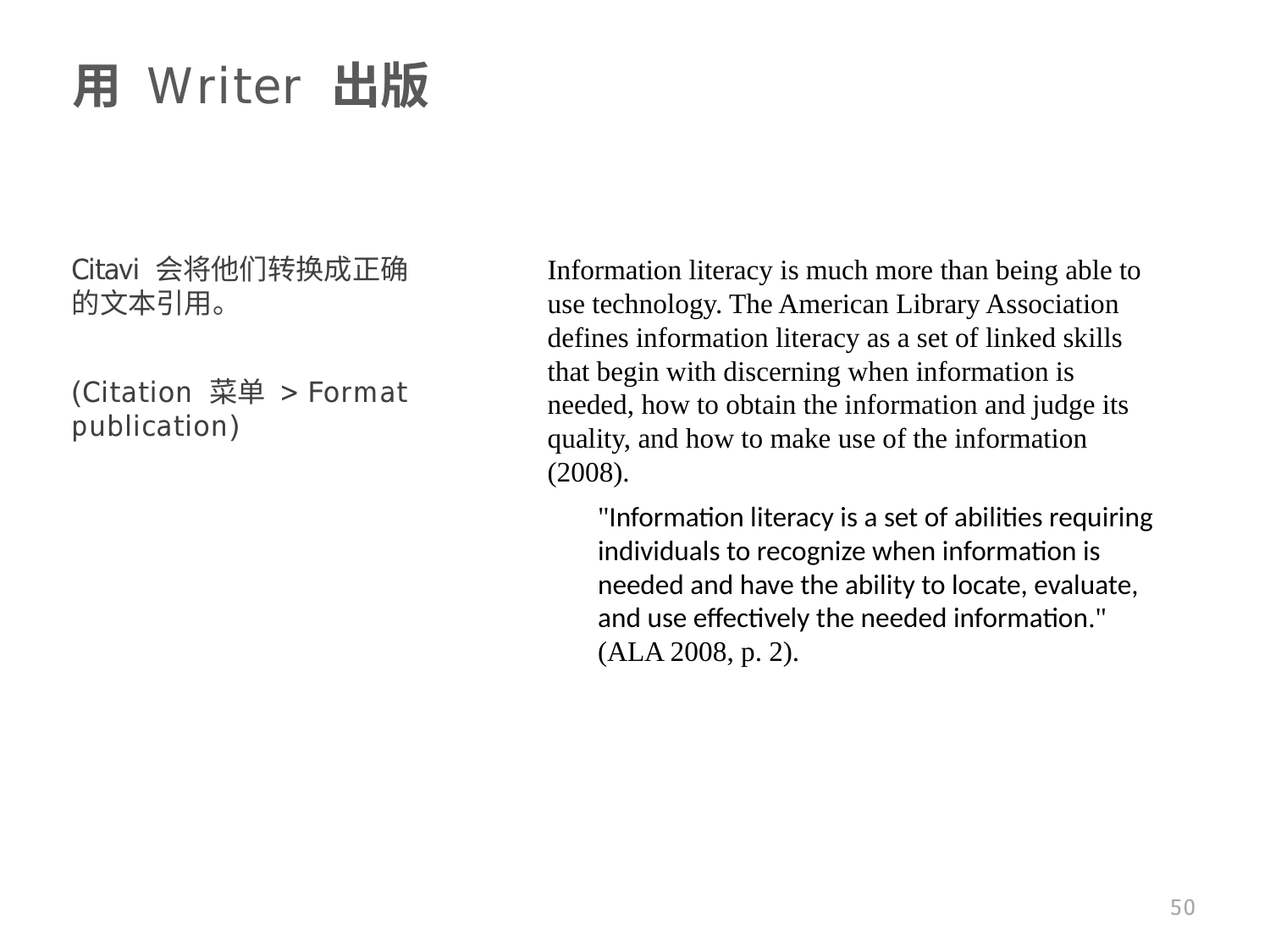

# 用 Writer 出版
Citavi 会将他们转换成正确的文本引用。

(Citation 菜单 > Format publication)
Information literacy is much more than being able to use technology. The American Library Association defines information literacy as a set of linked skills that begin with discerning when information is needed, how to obtain the information and judge its quality, and how to make use of the information (2008).
"Information literacy is a set of abilities requiring individuals to recognize when information is needed and have the ability to locate, evaluate, and use effectively the needed information." (ALA 2008, p. 2).
50